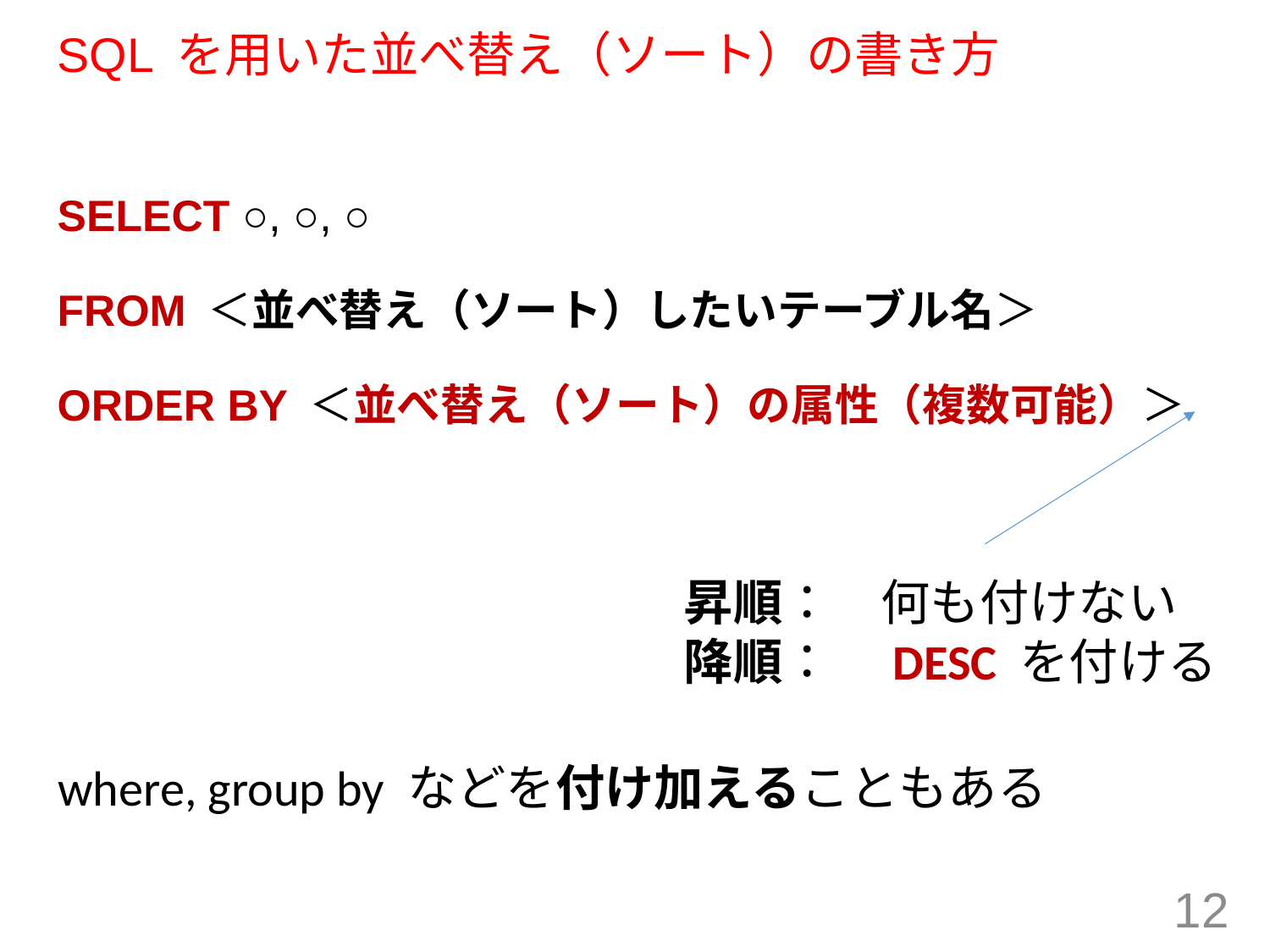

# SQL を用いた並べ替え（ソート）の書き方
SELECT ○, ○, ○
FROM ＜並べ替え（ソート）したいテーブル名＞
ORDER BY ＜並べ替え（ソート）の属性（複数可能）＞
昇順：　何も付けない
降順：　DESC を付ける
where, group by などを付け加えることもある
12